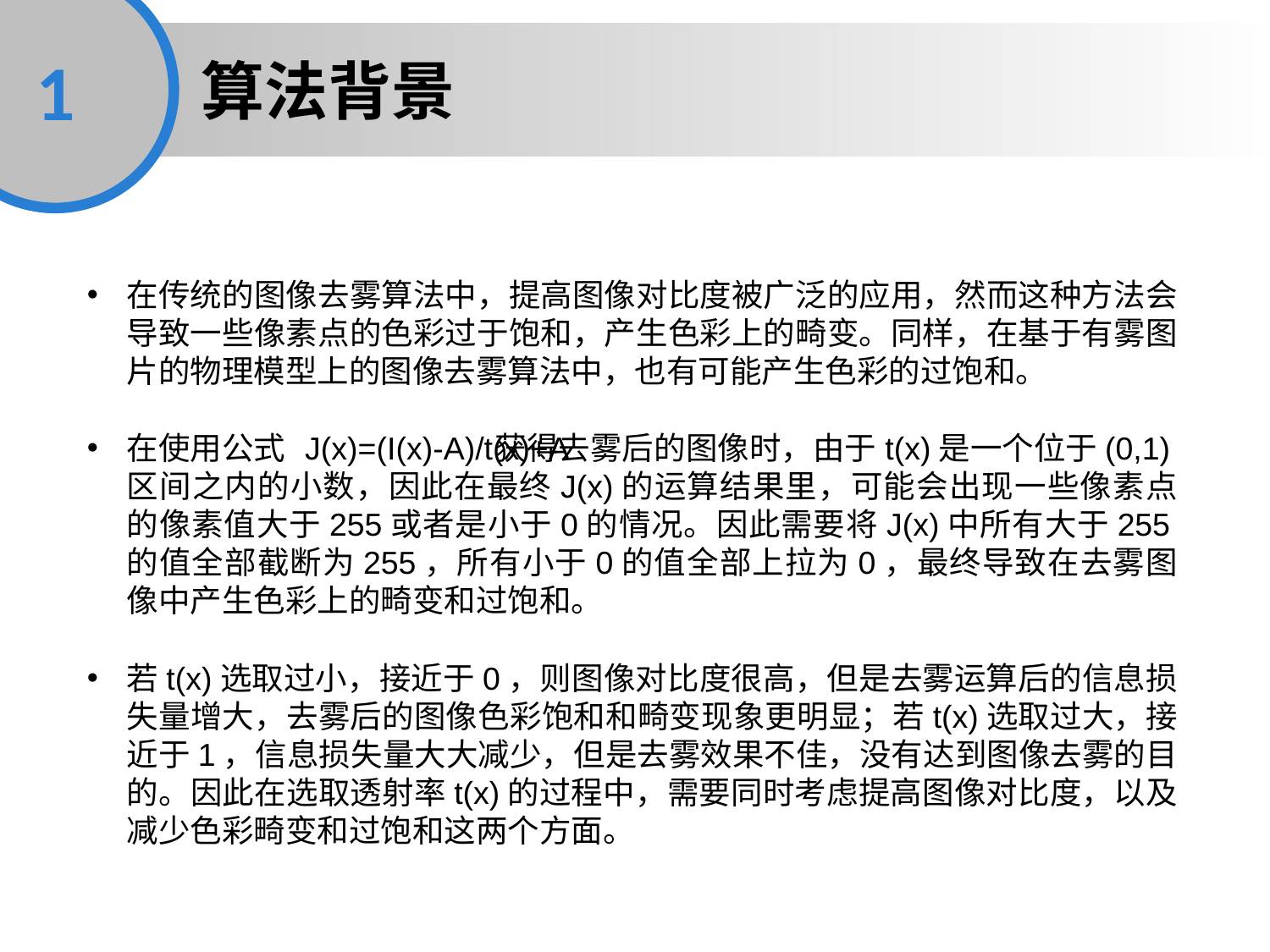

1

算法背景
在传统的图像去雾算法中，提高图像对比度被广泛的应用，然而这种方法会导致一些像素点的色彩过于饱和，产生色彩上的畸变。同样，在基于有雾图片的物理模型上的图像去雾算法中，也有可能产生色彩的过饱和。
在使用公式                             获得去雾后的图像时，由于t(x)是一个位于(0,1)区间之内的小数，因此在最终J(x)的运算结果里，可能会出现一些像素点的像素值大于255或者是小于0的情况。因此需要将J(x)中所有大于255的值全部截断为255，所有小于0的值全部上拉为0，最终导致在去雾图像中产生色彩上的畸变和过饱和。
J(x)=(I(x)-A)/t(x)+A
若t(x)选取过小，接近于0，则图像对比度很高，但是去雾运算后的信息损失量增大，去雾后的图像色彩饱和和畸变现象更明显；若t(x)选取过大，接近于1，信息损失量大大减少，但是去雾效果不佳，没有达到图像去雾的目的。因此在选取透射率t(x)的过程中，需要同时考虑提高图像对比度，以及减少色彩畸变和过饱和这两个方面。